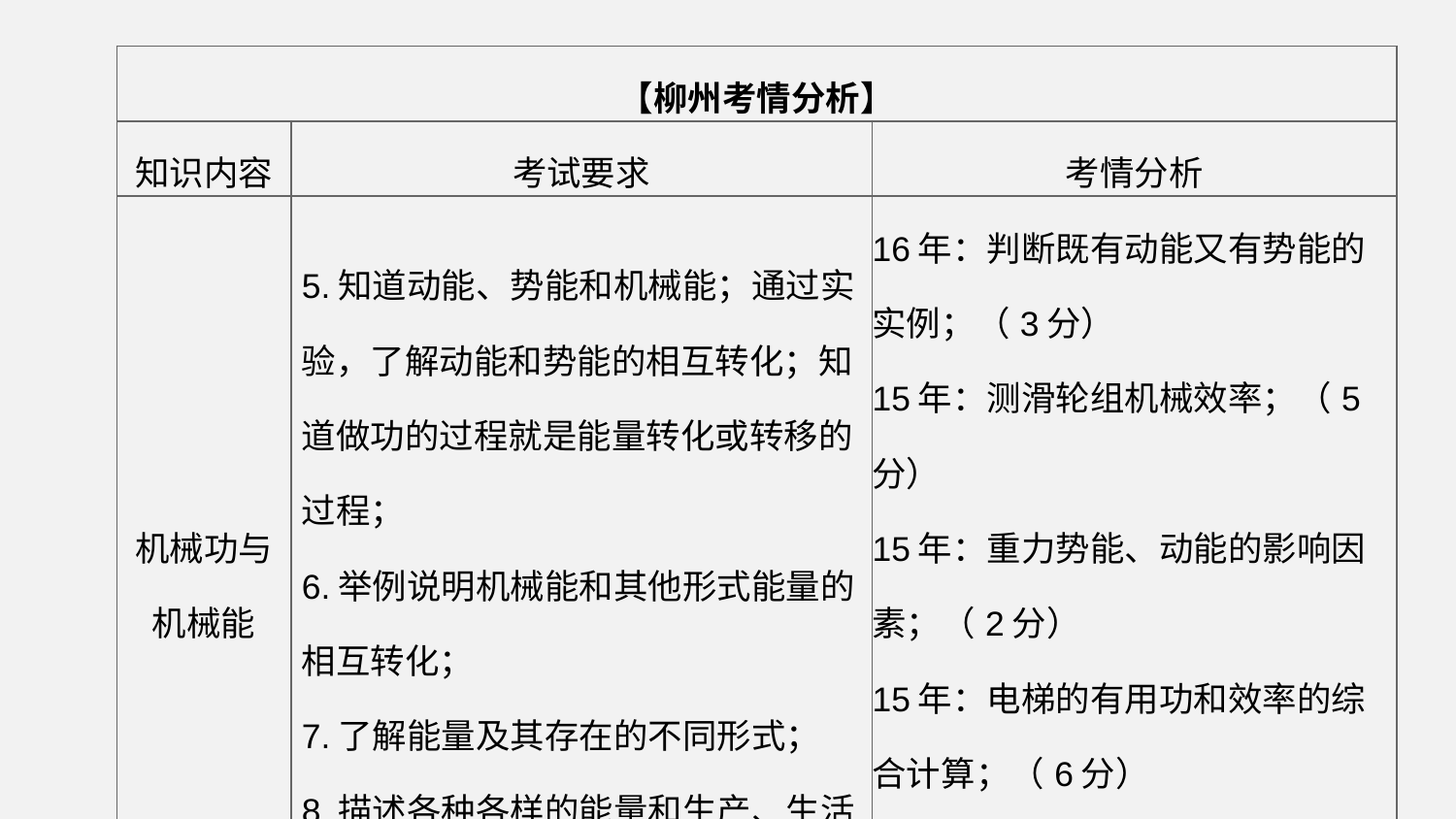

| 【柳州考情分析】 |  |  |
| --- | --- | --- |
| 知识内容 | 考试要求 | 考情分析 |
| 机械功与 机械能 | 5.知道动能、势能和机械能；通过实验，了解动能和势能的相互转化；知道做功的过程就是能量转化或转移的过程； 6.举例说明机械能和其他形式能量的相互转化； 7.了解能量及其存在的不同形式； 8.描述各种各样的能量和生产、生活的联系 | 16年：判断既有动能又有势能的实例；（3分） 15年：测滑轮组机械效率；（5分） 15年：重力势能、动能的影响因素；（2分） 15年：电梯的有用功和效率的综合计算；（6分） 14年：机械能的影响因素；（1分） |